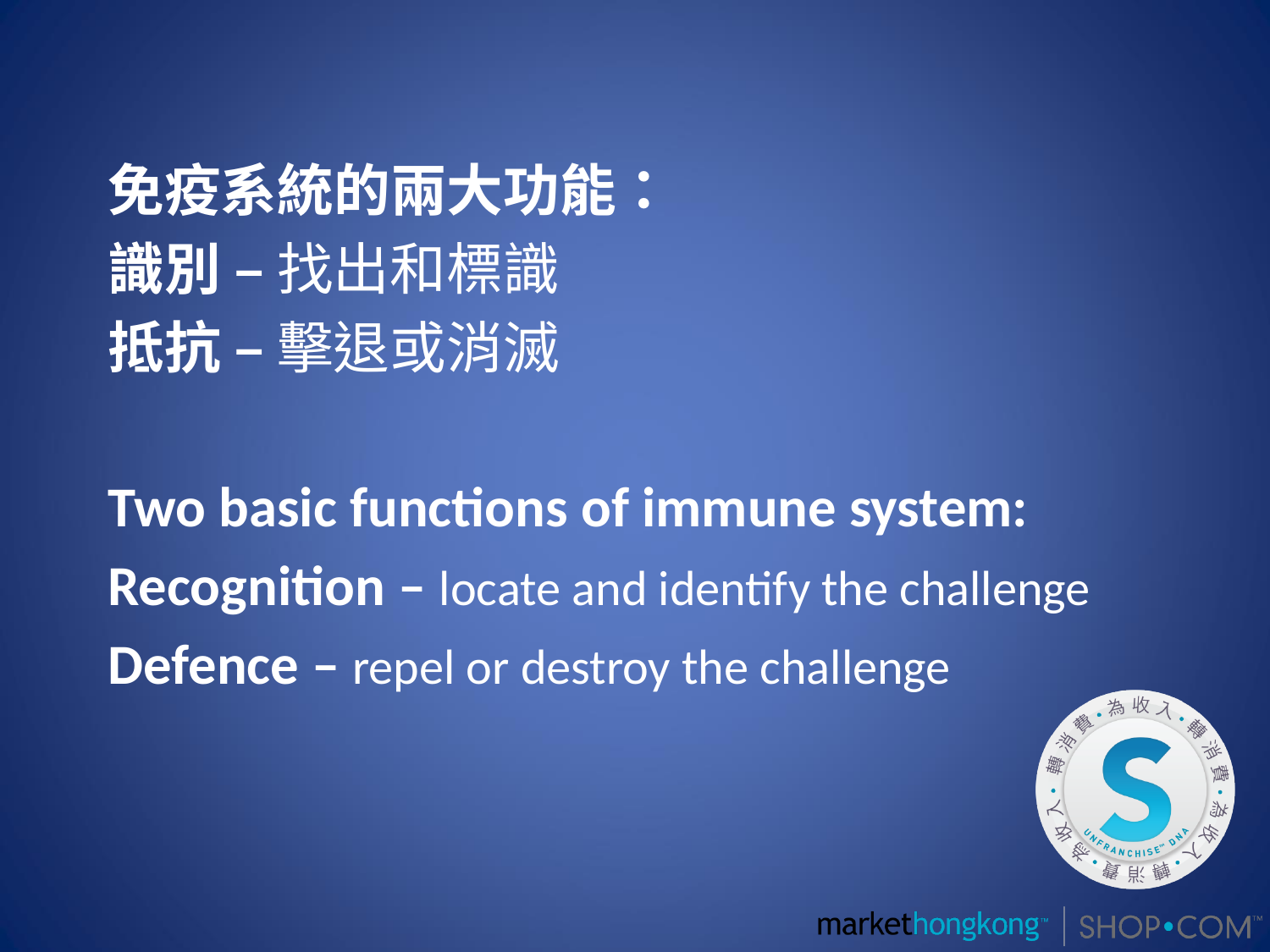

免疫系統的兩大功能：
識別 – 找出和標識
抵抗 – 擊退或消滅

Two basic functions of immune system:
Recognition – locate and identify the challenge
Defence – repel or destroy the challenge